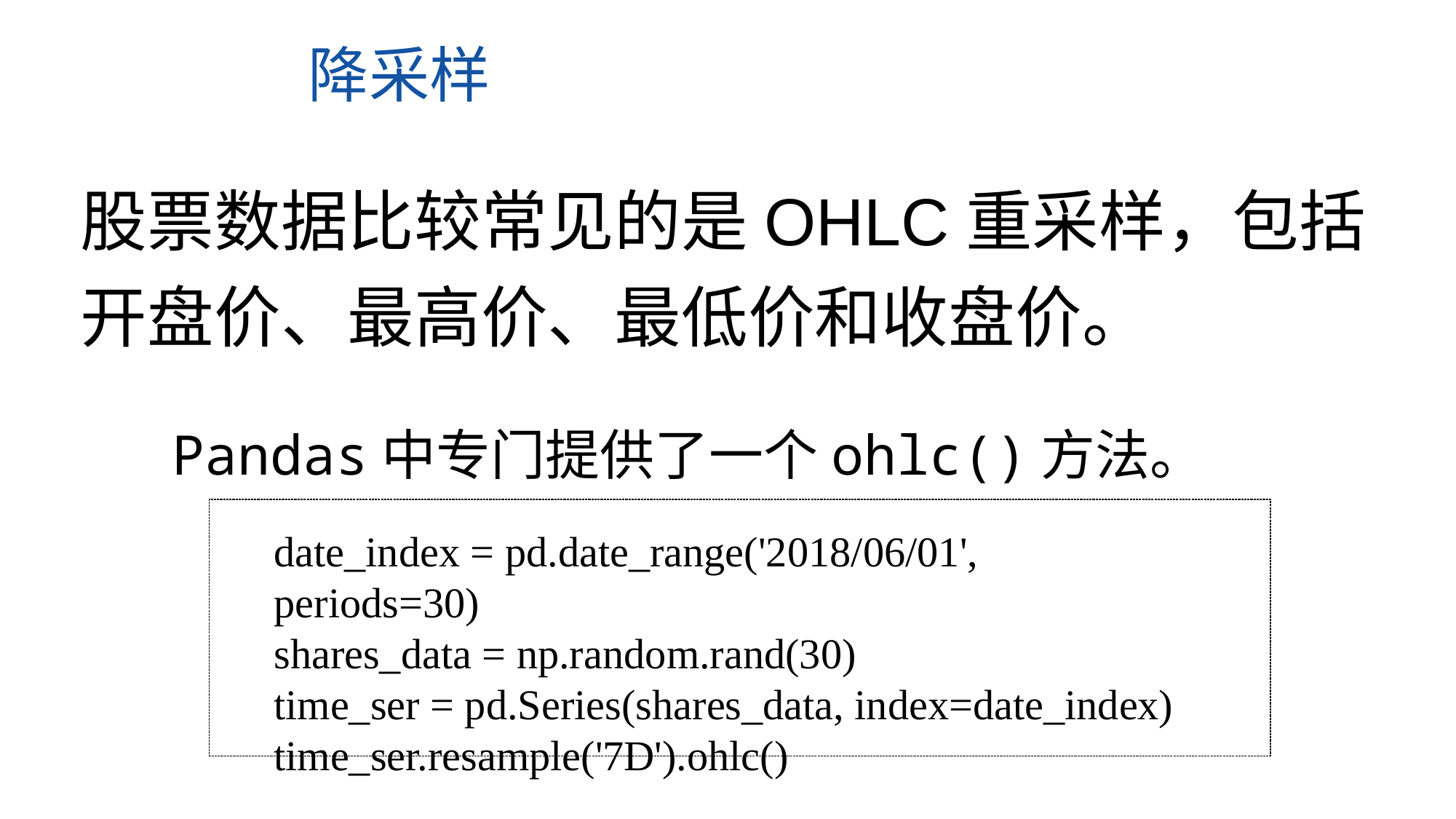

降采样
股票数据比较常见的是OHLC重采样，包括开盘价、最高价、最低价和收盘价。
Pandas中专门提供了一个ohlc()方法。

date_index = pd.date_range('2018/06/01', periods=30)
shares_data = np.random.rand(30)
time_ser = pd.Series(shares_data, index=date_index)
time_ser.resample('7D').ohlc()